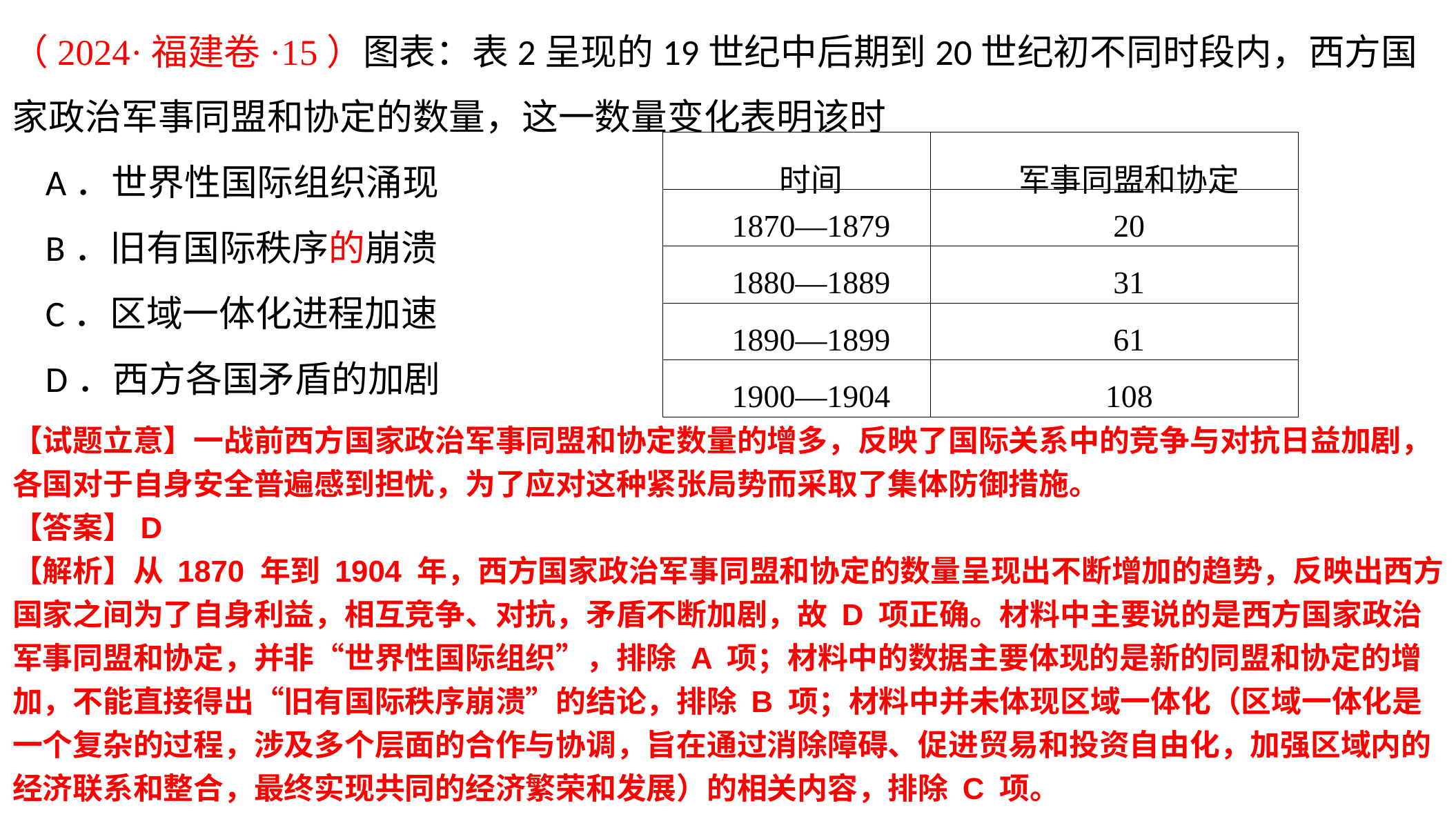

（2024·福建卷·15）图表：表2呈现的19世纪中后期到20世纪初不同时段内，西方国家政治军事同盟和协定的数量，这一数量变化表明该时
    A．世界性国际组织涌现
    B．旧有国际秩序的崩溃
    C．区域一体化进程加速
    D．西方各国矛盾的加剧
| 时间 | 军事同盟和协定 |
| --- | --- |
| 1870—1879 | 20 |
| 1880—1889 | 31 |
| 1890—1899 | 61 |
| 1900—1904 | 108 |
【试题立意】一战前西方国家政治军事同盟和协定数量的增多，反映了国际关系中的竞争与对抗日益加剧，各国对于自身安全普遍感到担忧，为了应对这种紧张局势而采取了集体防御措施‌。
【答案】D
【解析】从 1870 年到 1904 年，西方国家政治军事同盟和协定的数量呈现出不断增加的趋势，反映出西方国家之间为了自身利益，相互竞争、对抗，矛盾不断加剧，故 D 项正确。材料中主要说的是西方国家政治军事同盟和协定，并非“世界性国际组织”，排除 A 项；材料中的数据主要体现的是新的同盟和协定的增加，不能直接得出“旧有国际秩序崩溃”的结论，排除 B 项；材料中并未体现区域一体化（区域一体化是一个复杂的过程，涉及多个层面的合作与协调，旨在通过消除障碍、促进贸易和投资自由化，加强区域内的经济联系和整合，最终实现共同的经济繁荣和发展‌）的相关内容，排除 C 项。